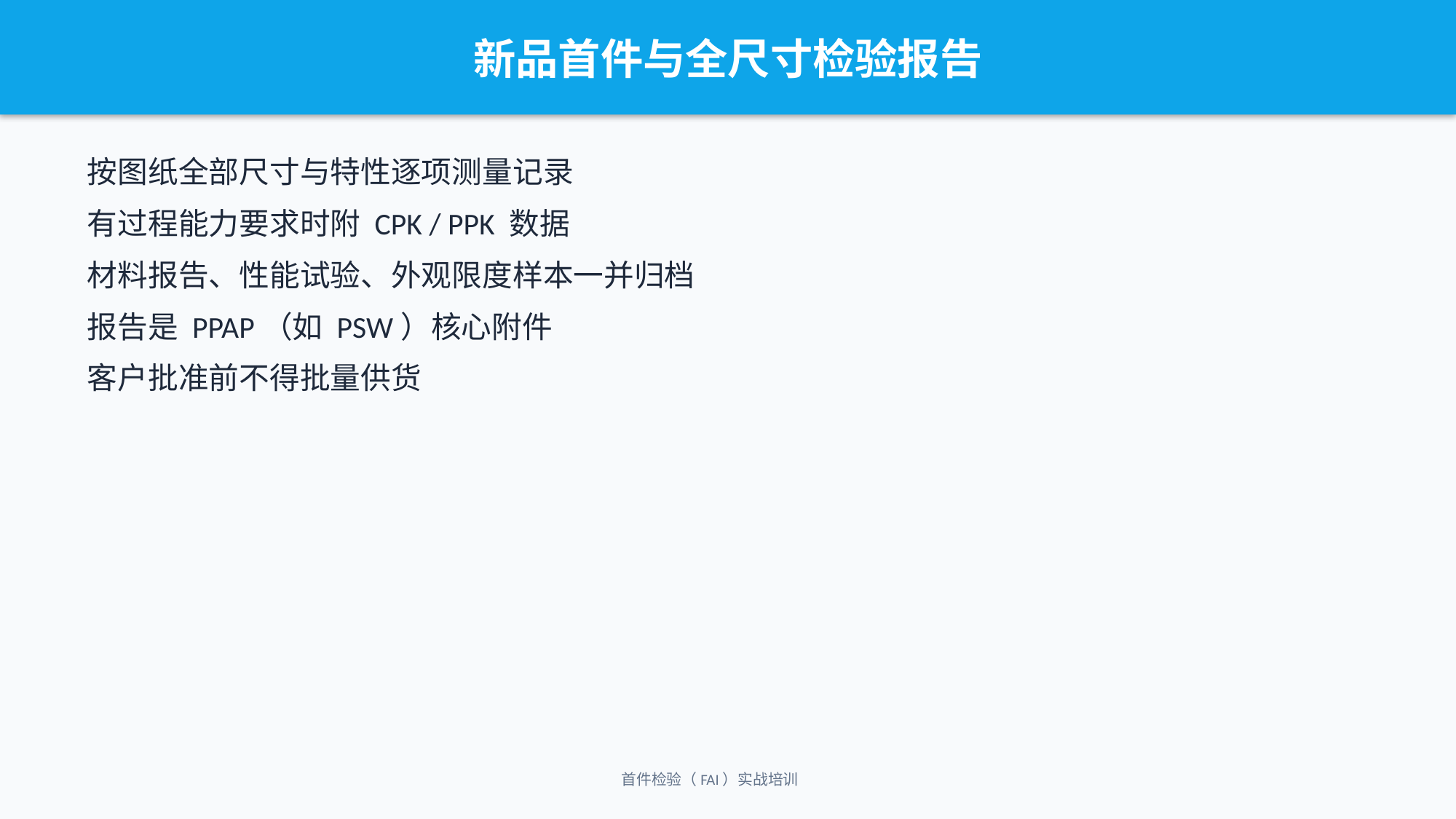

新品首件与全尺寸检验报告
按图纸全部尺寸与特性逐项测量记录
有过程能力要求时附 CPK / PPK 数据
材料报告、性能试验、外观限度样本一并归档
报告是 PPAP（如 PSW）核心附件
客户批准前不得批量供货
首件检验（FAI）实战培训